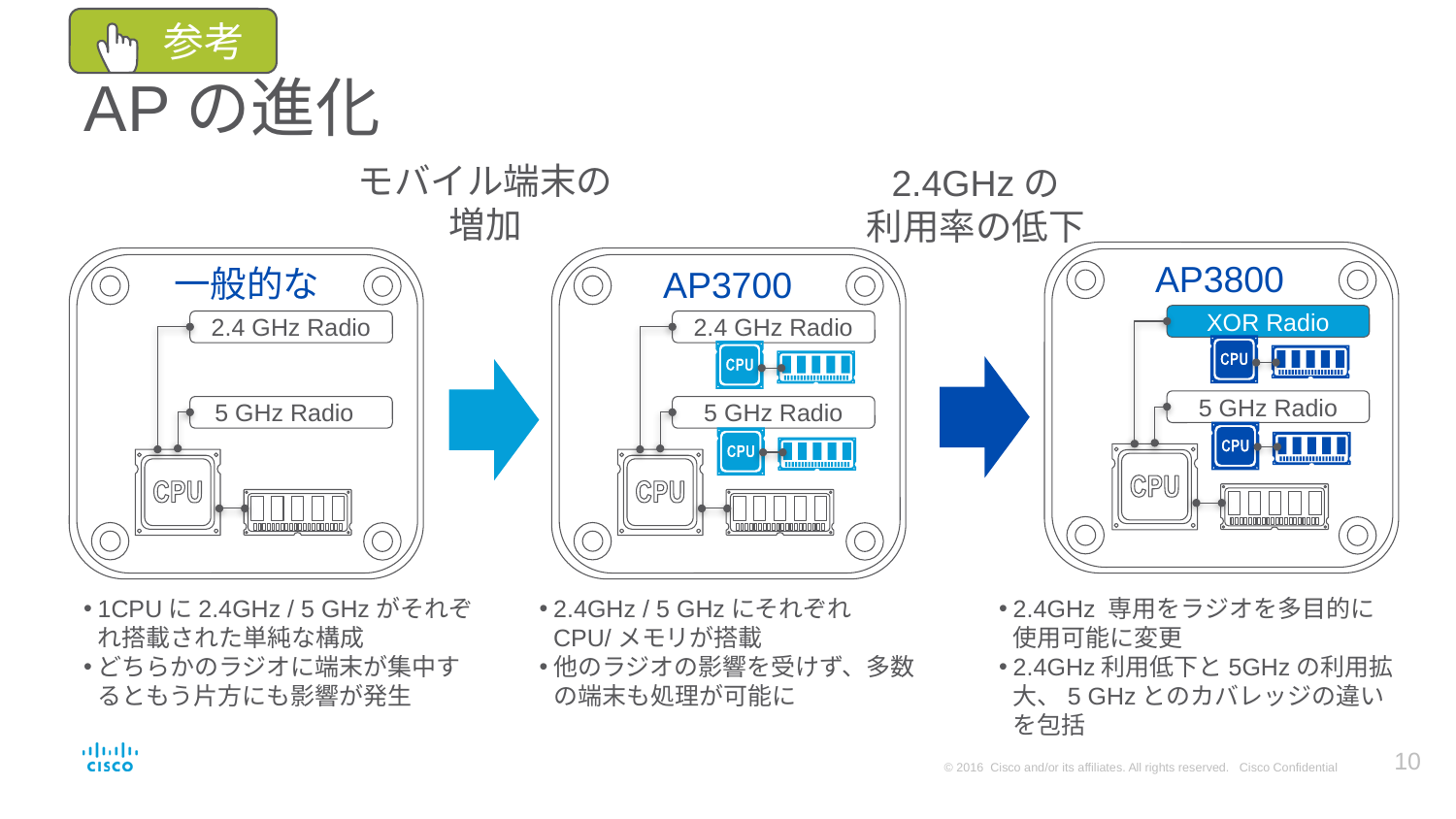

参考

# APの進化
モバイル端末の増加
2.4GHzの
利用率の低下

AP3800
XOR Radio

5 GHz Radio

一般的なAP
2.4 GHz Radio
5 GHz Radio

AP3700
2.4 GHz Radio

5 GHz Radio

1CPUに2.4GHz / 5 GHzがそれぞれ搭載された単純な構成
どちらかのラジオに端末が集中するともう片方にも影響が発生
2.4GHz / 5 GHzにそれぞれCPU/メモリが搭載
他のラジオの影響を受けず、多数の端末も処理が可能に
2.4GHz 専用をラジオを多目的に使用可能に変更
2.4GHz利用低下と5GHzの利用拡大、5 GHzとのカバレッジの違いを包括